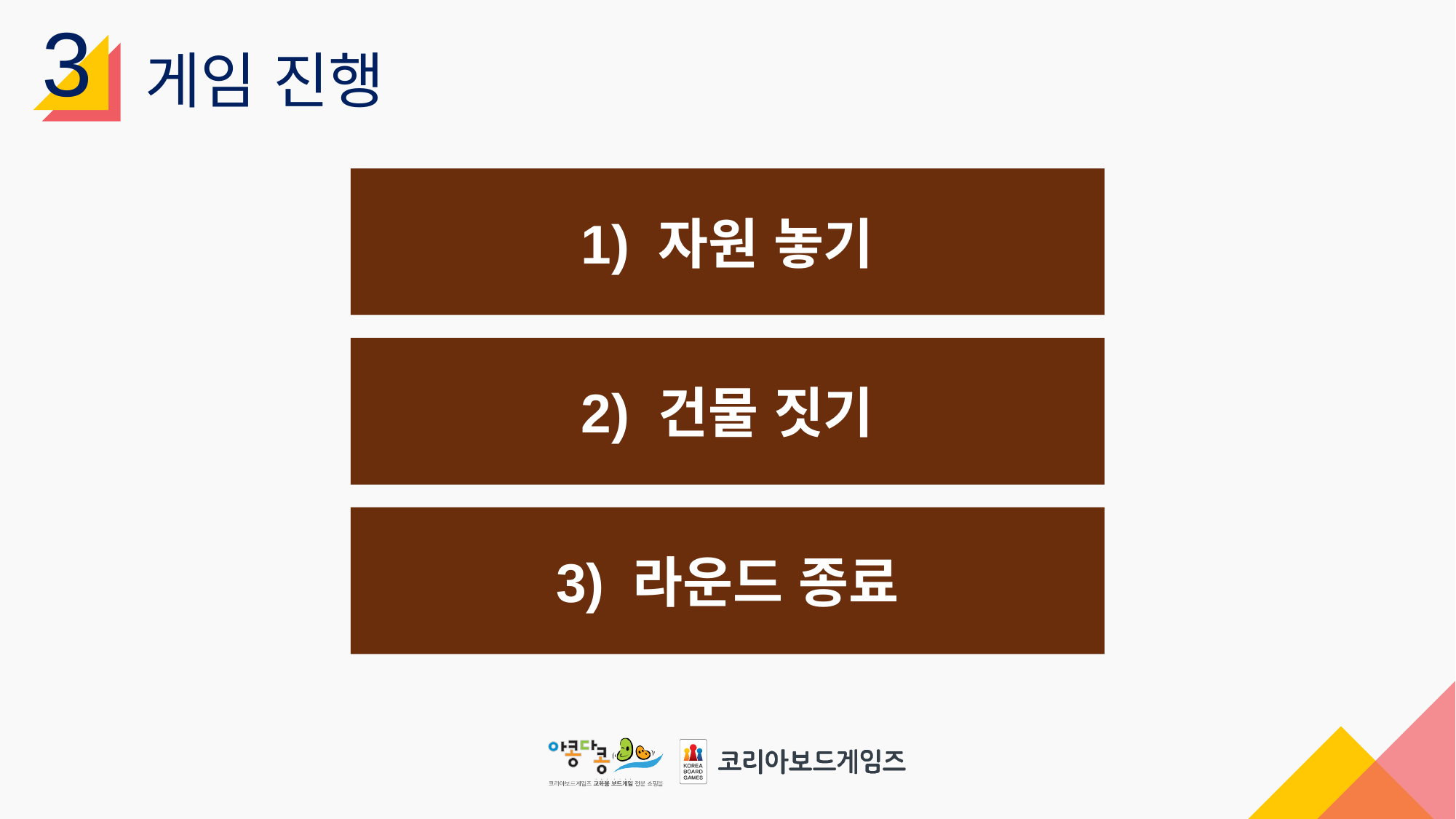

3
게임 진행
1) 자원 놓기
2) 건물 짓기
3) 라운드 종료